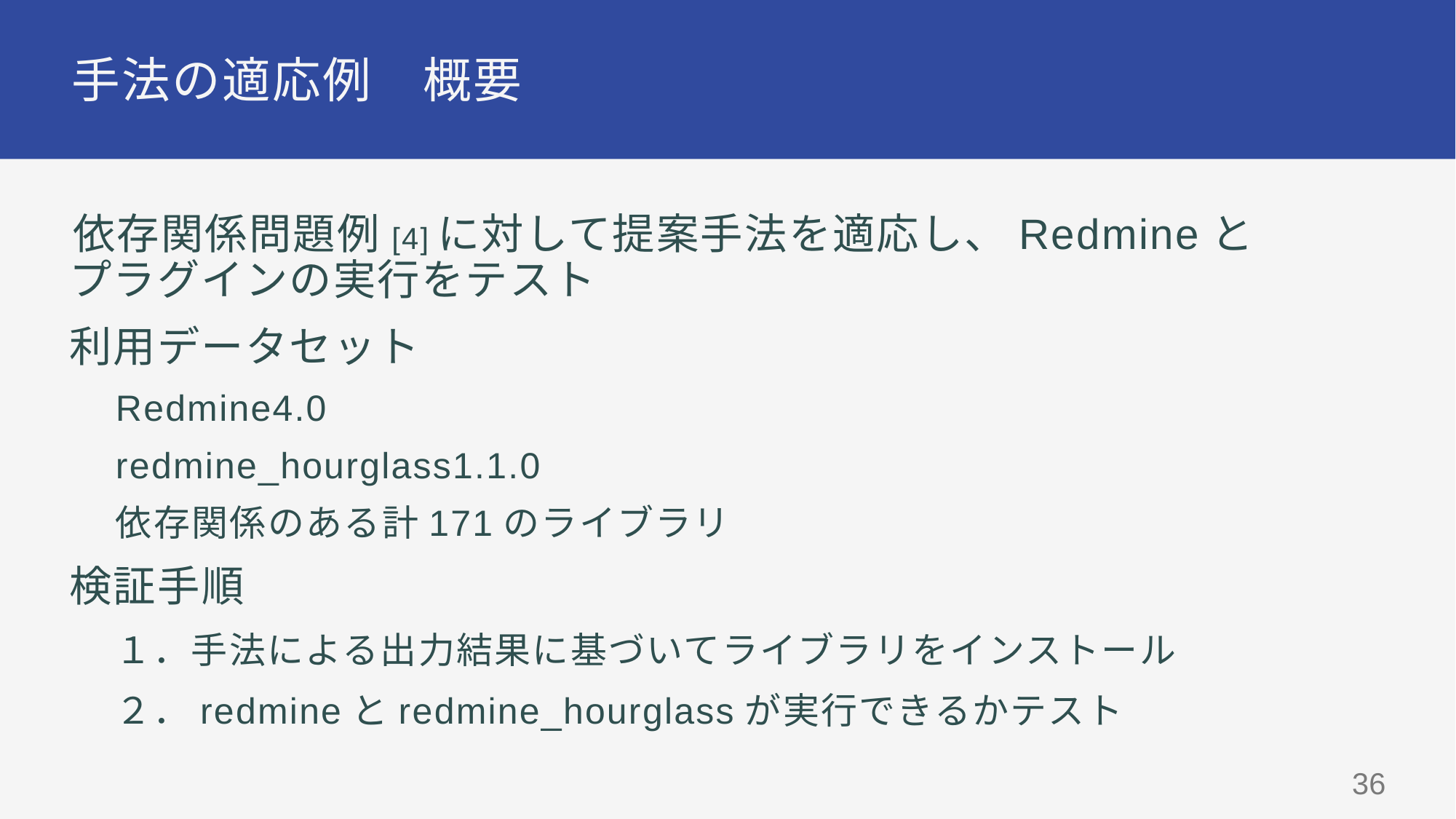

# 手法の適応例　概要
依存関係問題例[4]に対して提案手法を適応し、Redmineと
プラグインの実行をテスト
利用データセット
Redmine4.0
redmine_hourglass1.1.0
依存関係のある計171のライブラリ
検証手順
１．手法による出力結果に基づいてライブラリをインストール
２．redmineとredmine_hourglassが実行できるかテスト
36